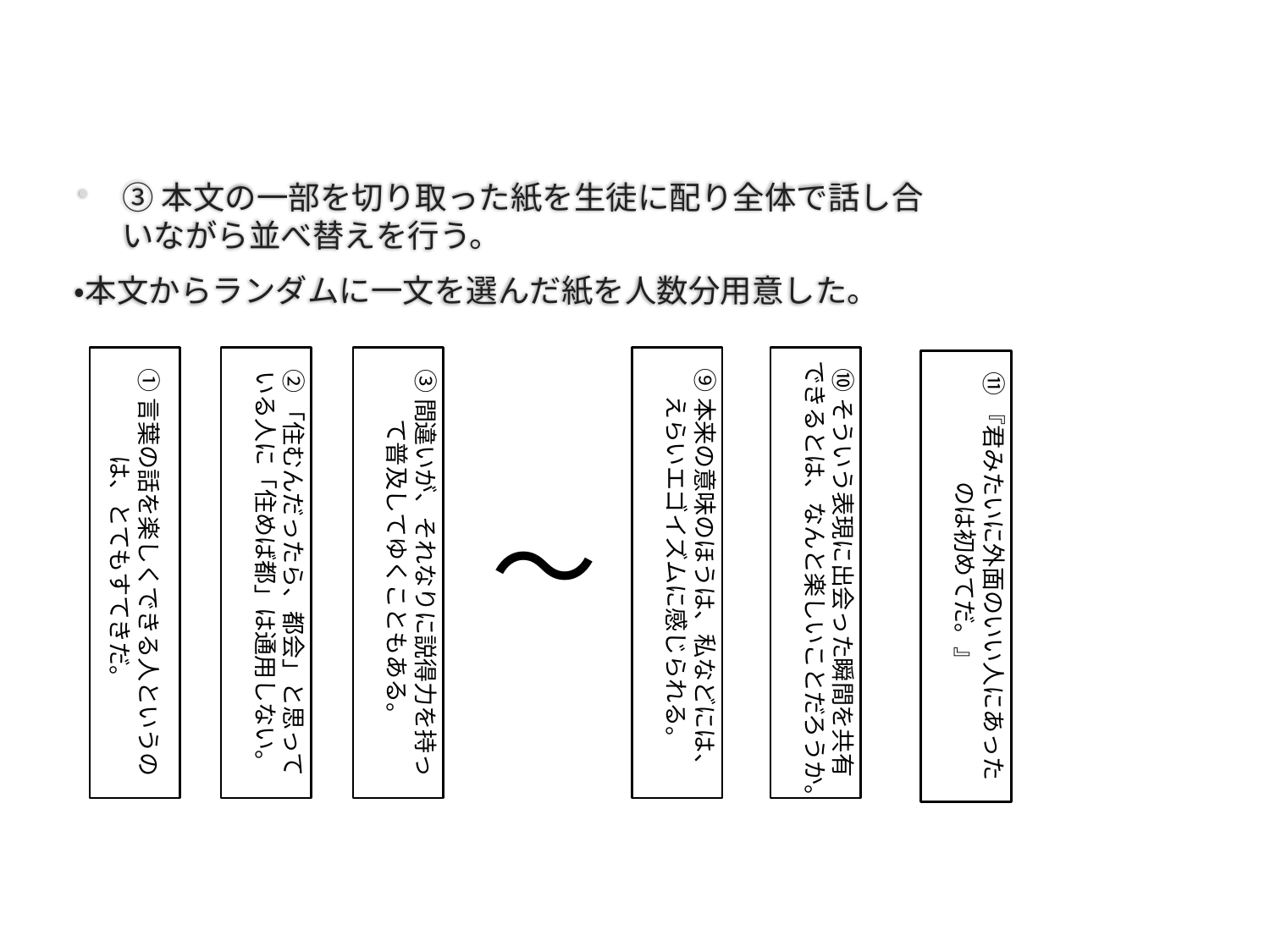

③本文の一部を切り取った紙を生徒に配り全体で話し合いながら並べ替えを行う。
・本文からランダムに一文を選んだ紙を人数分用意した。
①言葉の話を楽しくできる人というのは、とてもすてきだ。
②「住むんだったら、都会」と思っている人に「住めば都」は通用しない。

③間違いが、それなりに説得力を持って普及してゆくこともある。

⑨本来の意味のほうは、私などには、えらいエゴイズムに感じられる。

⑩そういう表現に出会った瞬間を共有できるとは、なんと楽しいことだろうか。

⑪『君みたいに外面のいい人にあったのは初めてだ。』

～